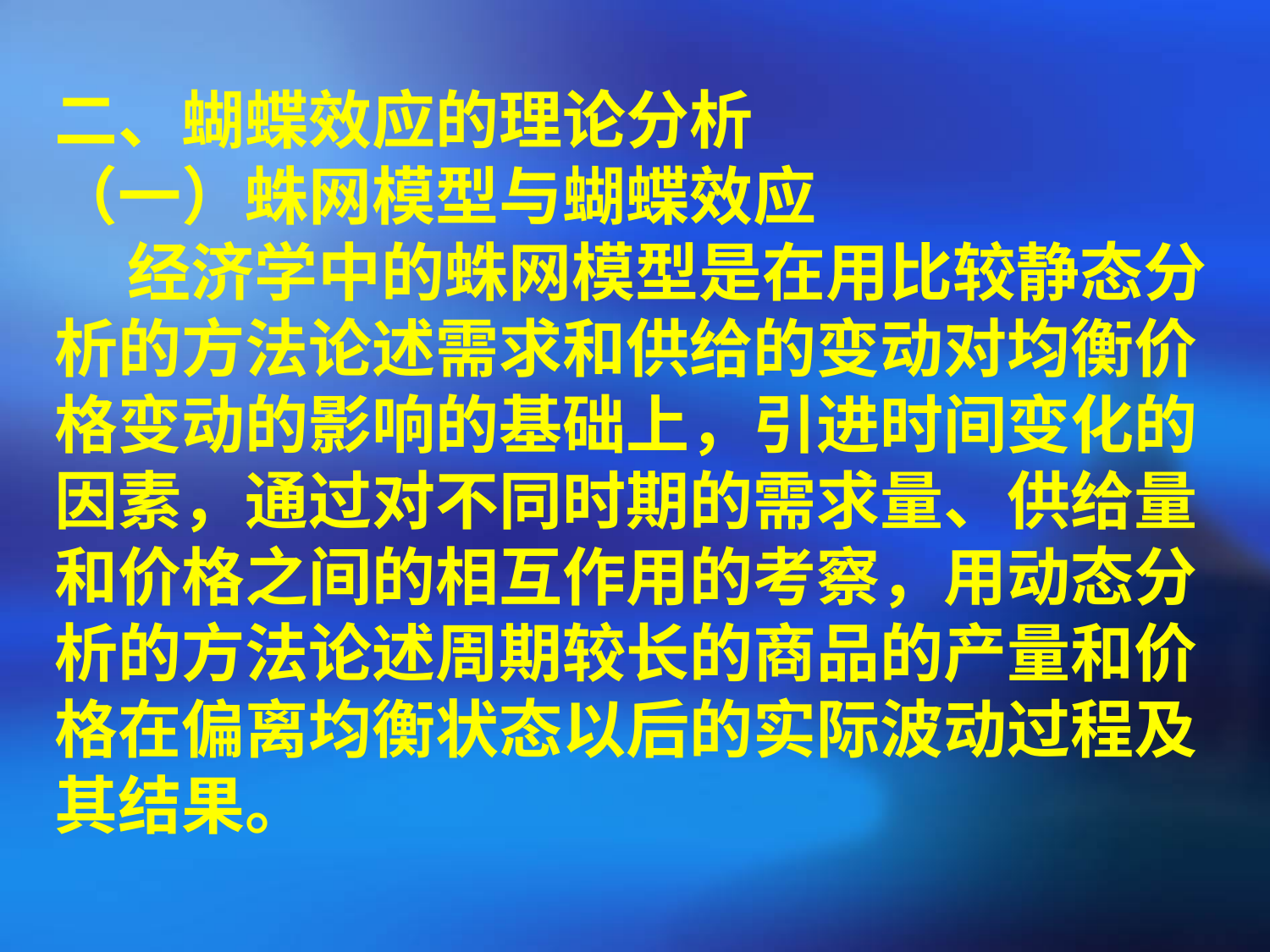

二、蝴蝶效应的理论分析
（一）蛛网模型与蝴蝶效应
    经济学中的蛛网模型是在用比较静态分析的方法论述需求和供给的变动对均衡价格变动的影响的基础上，引进时间变化的因素，通过对不同时期的需求量、供给量和价格之间的相互作用的考察，用动态分析的方法论述周期较长的商品的产量和价格在偏离均衡状态以后的实际波动过程及其结果。